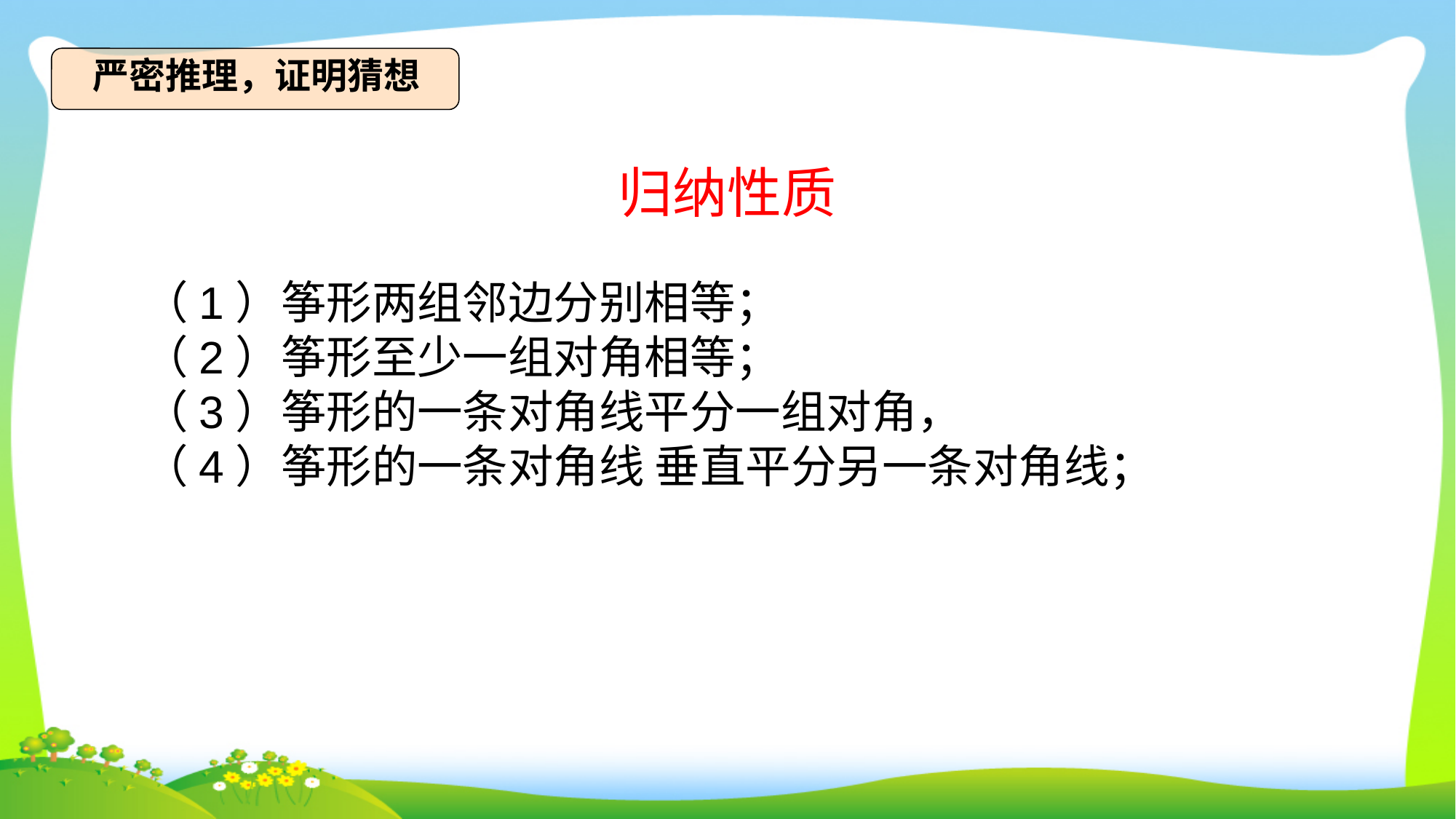

严密推理，证明猜想

归纳性质
（1）筝形两组邻边分别相等；
（2）筝形至少一组对角相等；
（3）筝形的一条对角线平分一组对角，
（4）筝形的一条对角线 垂直平分另一条对角线；